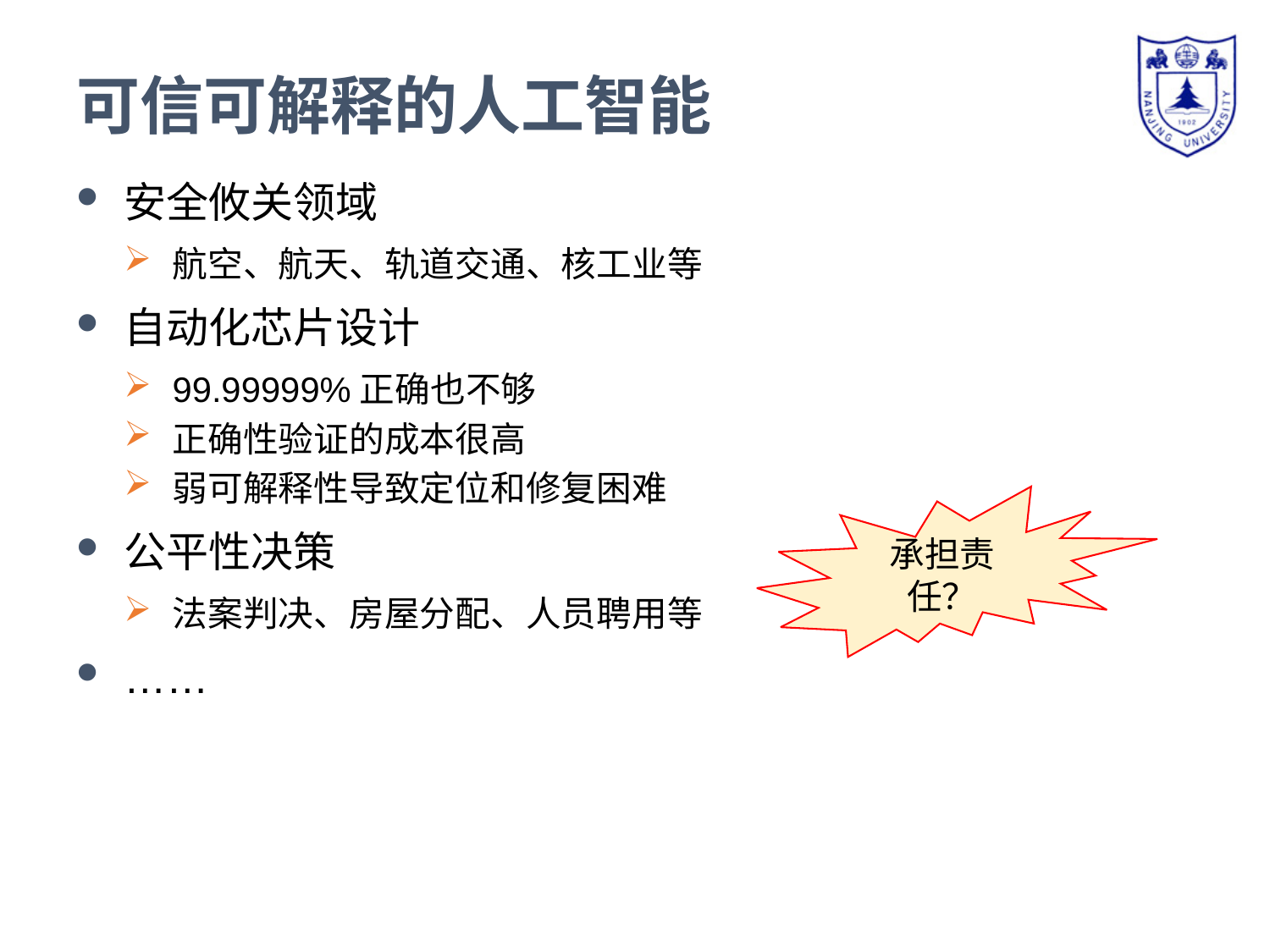

# 可信可解释的人工智能
安全攸关领域
航空、航天、轨道交通、核工业等
自动化芯片设计
99.99999%正确也不够
正确性验证的成本很高
弱可解释性导致定位和修复困难
公平性决策
法案判决、房屋分配、人员聘用等
……

承担责任？

7